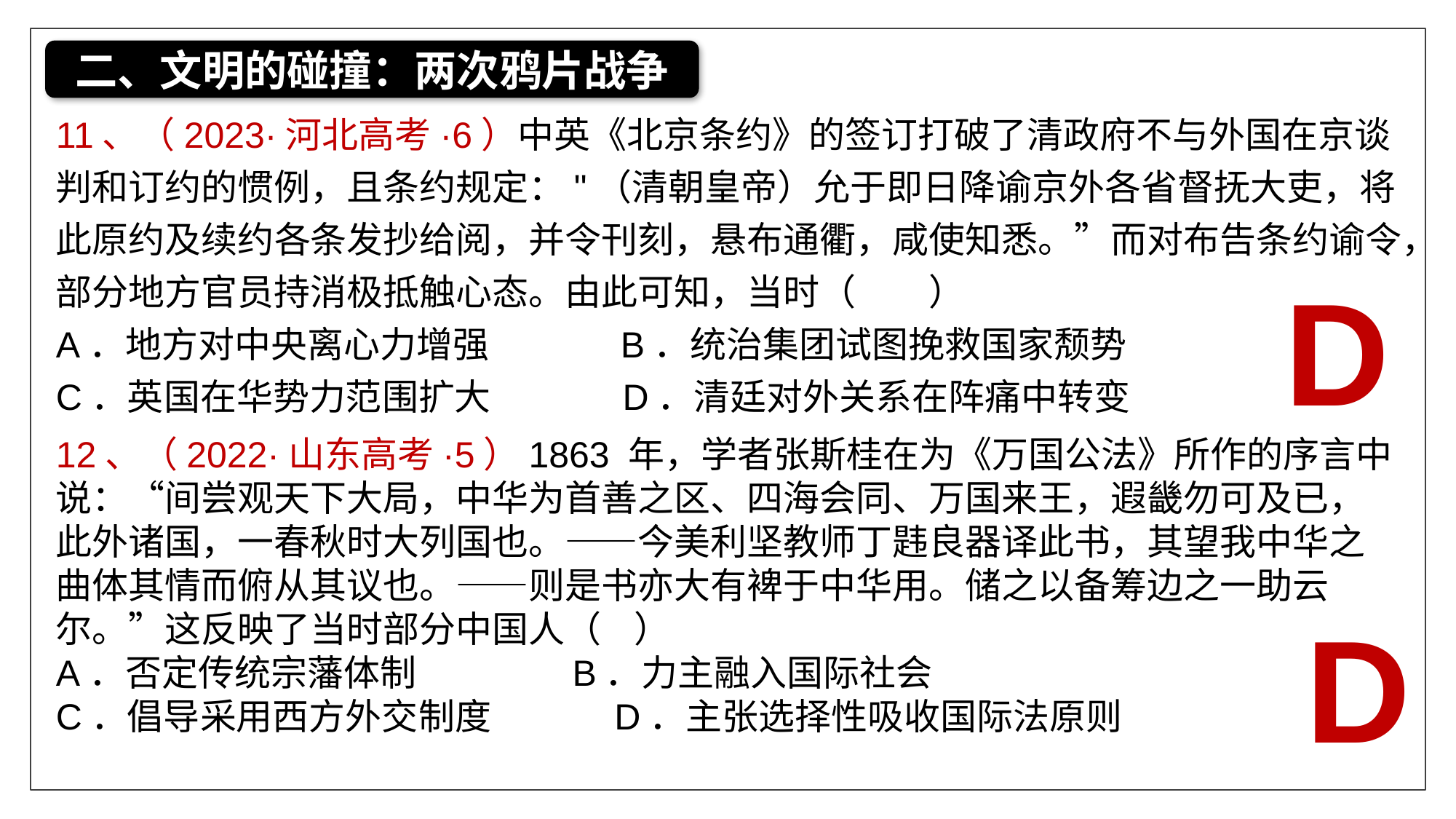

二、文明的碰撞：两次鸦片战争
11、（2023·河北高考·6）中英《北京条约》的签订打破了清政府不与外国在京谈判和订约的惯例，且条约规定："（清朝皇帝）允于即日降谕京外各省督抚大吏，将此原约及续约各条发抄给阅，并令刊刻，悬布通衢，咸使知悉。”而对布告条约谕令，部分地方官员持消极抵触心态。由此可知，当时（　　）
A．地方对中央离心力增强               B．统治集团试图挽救国家颓势
C．英国在华势力范围扩大               D．清廷对外关系在阵痛中转变
D
12、（2022·山东高考·5）1863 年，学者张斯桂在为《万国公法》所作的序言中说：“间尝观天下大局，中华为首善之区、四海会同、万国来王，遐畿勿可及已，此外诸国，一春秋时大列国也。——今美利坚教师丁韪良器译此书，其望我中华之曲体其情而俯从其议也。——则是书亦大有裨于中华用。储之以备筹边之一助云尔。”这反映了当时部分中国人（    ）
A．否定传统宗藩体制                  B．力主融入国际社会
C．倡导采用西方外交制度              D．主张选择性吸收国际法原则
D